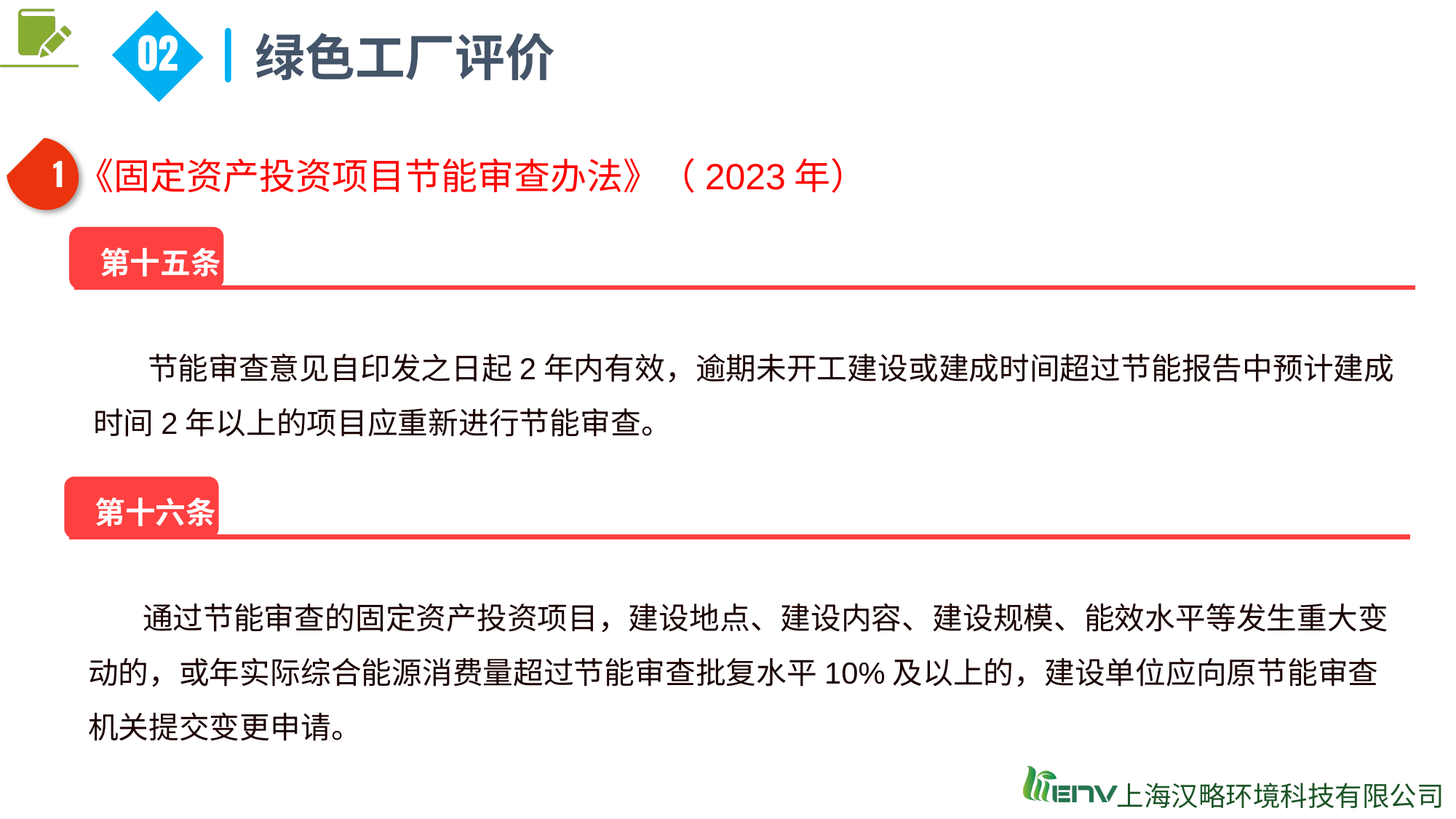

绿色工厂评价

02

   1
《固定资产投资项目节能审查办法》（2023年）

第十五条
节能审查意见自印发之日起2年内有效，逾期未开工建设或建成时间超过节能报告中预计建成时间2年以上的项目应重新进行节能审查。

第十六条
通过节能审查的固定资产投资项目，建设地点、建设内容、建设规模、能效水平等发生重大变动的，或年实际综合能源消费量超过节能审查批复水平10%及以上的，建设单位应向原节能审查机关提交变更申请。